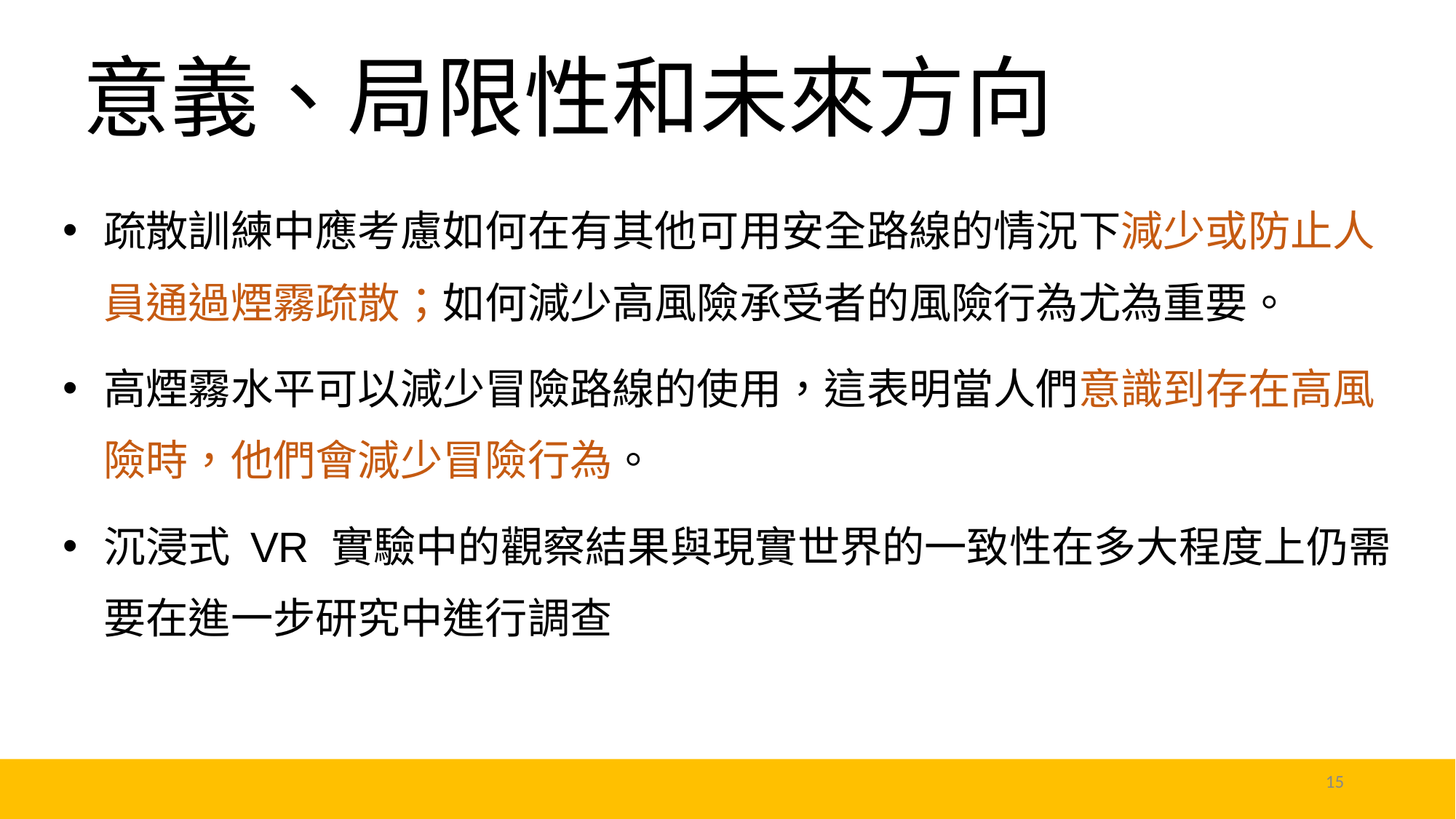

# 意義、局限性和未來方向
疏散訓練中應考慮如何在有其他可用安全路線的情況下減少或防止人員通過煙霧疏散；如何減少高風險承受者的風險行為尤為重要。
高煙霧水平可以減少冒險路線的使用，這表明當人們意識到存在高風險時，他們會減少冒險行為。
沉浸式 VR 實驗中的觀察結果與現實世界的一致性在多大程度上仍需要在進一步研究中進行調查

15